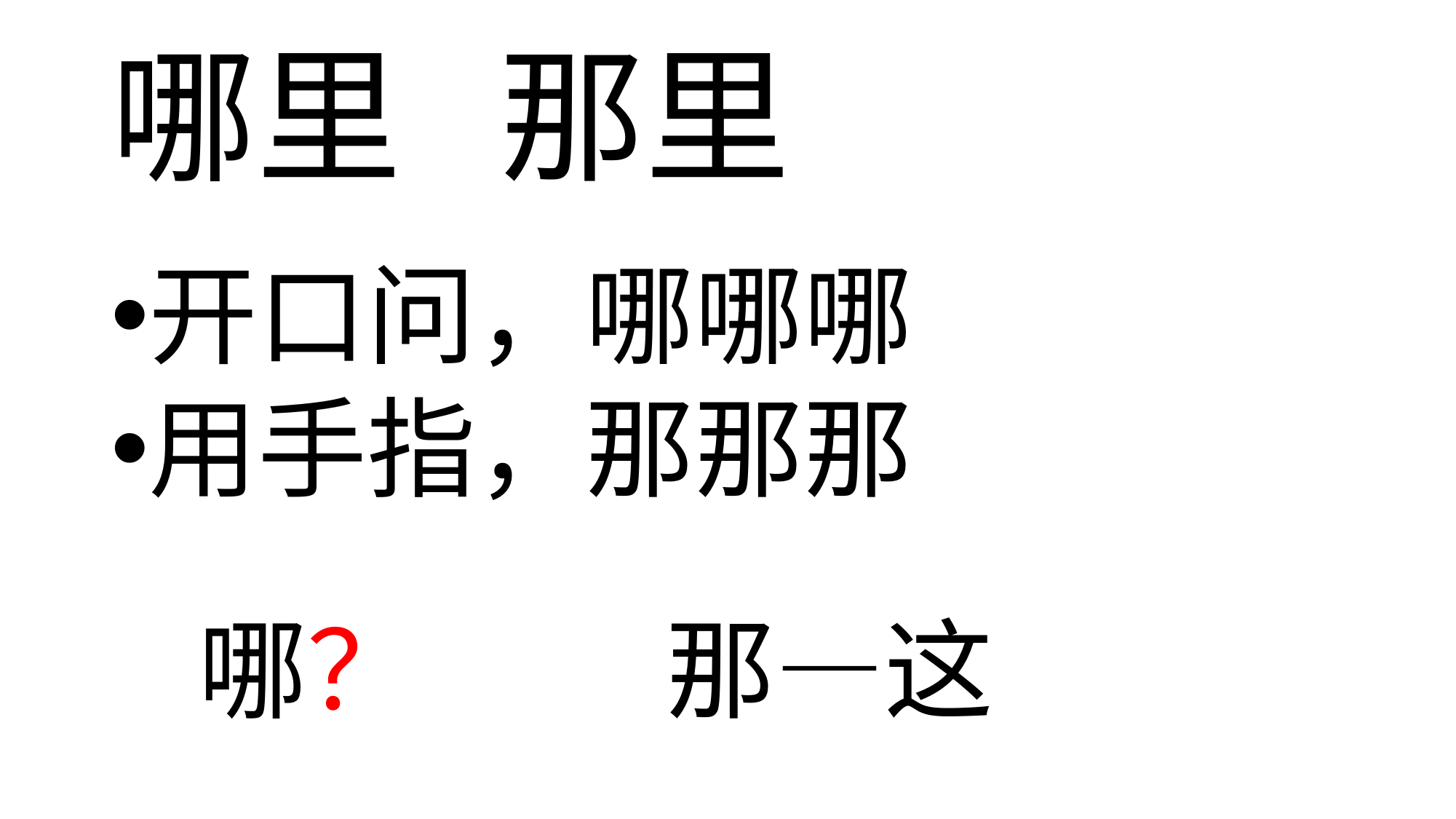

# 哪里   那里
开口问，哪哪哪
用手指，那那那
那—这
哪？